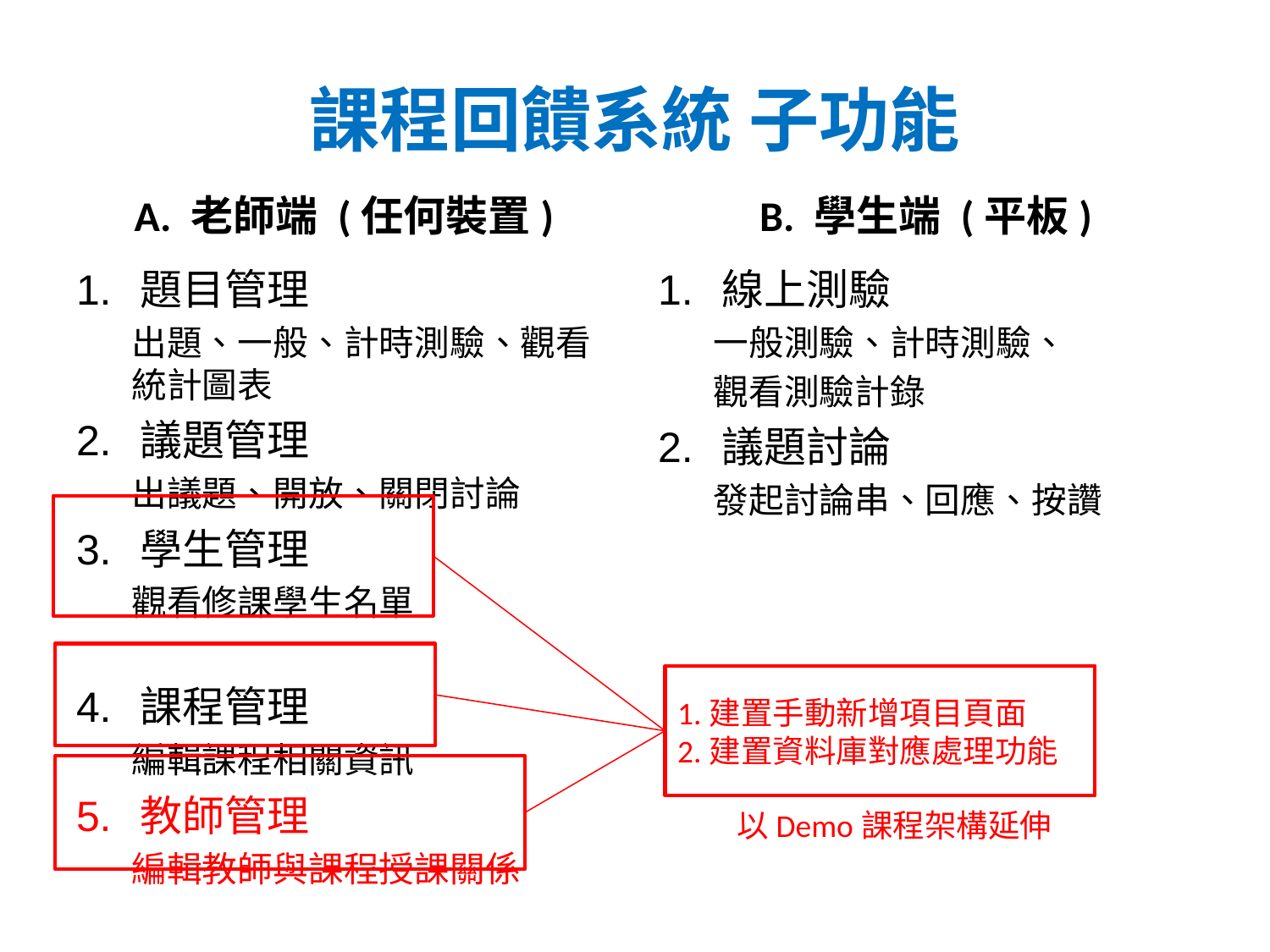

# 課程回饋系統 子功能
A. 老師端 (任何裝置)
B. 學生端 (平板)
題目管理
出題、一般、計時測驗、觀看統計圖表
議題管理
出議題、開放、關閉討論
學生管理
觀看修課學生名單

課程管理
編輯課程相關資訊
教師管理
編輯教師與課程授課關係
線上測驗
一般測驗、計時測驗、
觀看測驗計錄
議題討論
發起討論串、回應、按讚

1.建置手動新增項目頁面
2.建置資料庫對應處理功能

以Demo課程架構延伸